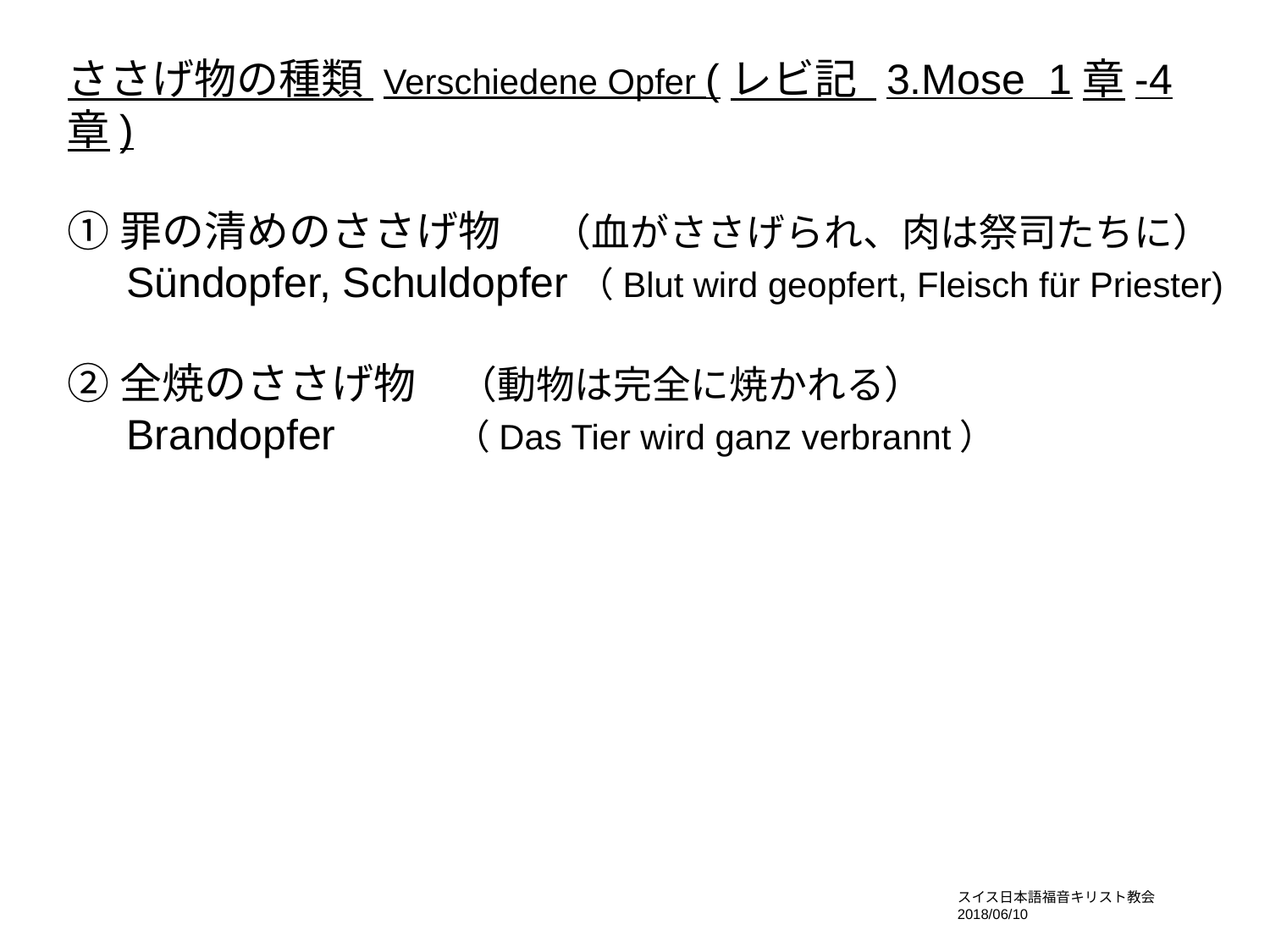

ささげ物の種類 Verschiedene Opfer (レビ記  3.Mose  1章-4章)

①罪の清めのささげ物　 （血がささげられ、肉は祭司たちに）
     Sündopfer, Schuldopfer（Blut wird geopfert, Fleisch für Priester)

②全焼のささげ物　（動物は完全に焼かれる）
     Brandopfer　       （Das Tier wird ganz verbrannt）

スイス日本語福音キリスト教会　2018/06/10